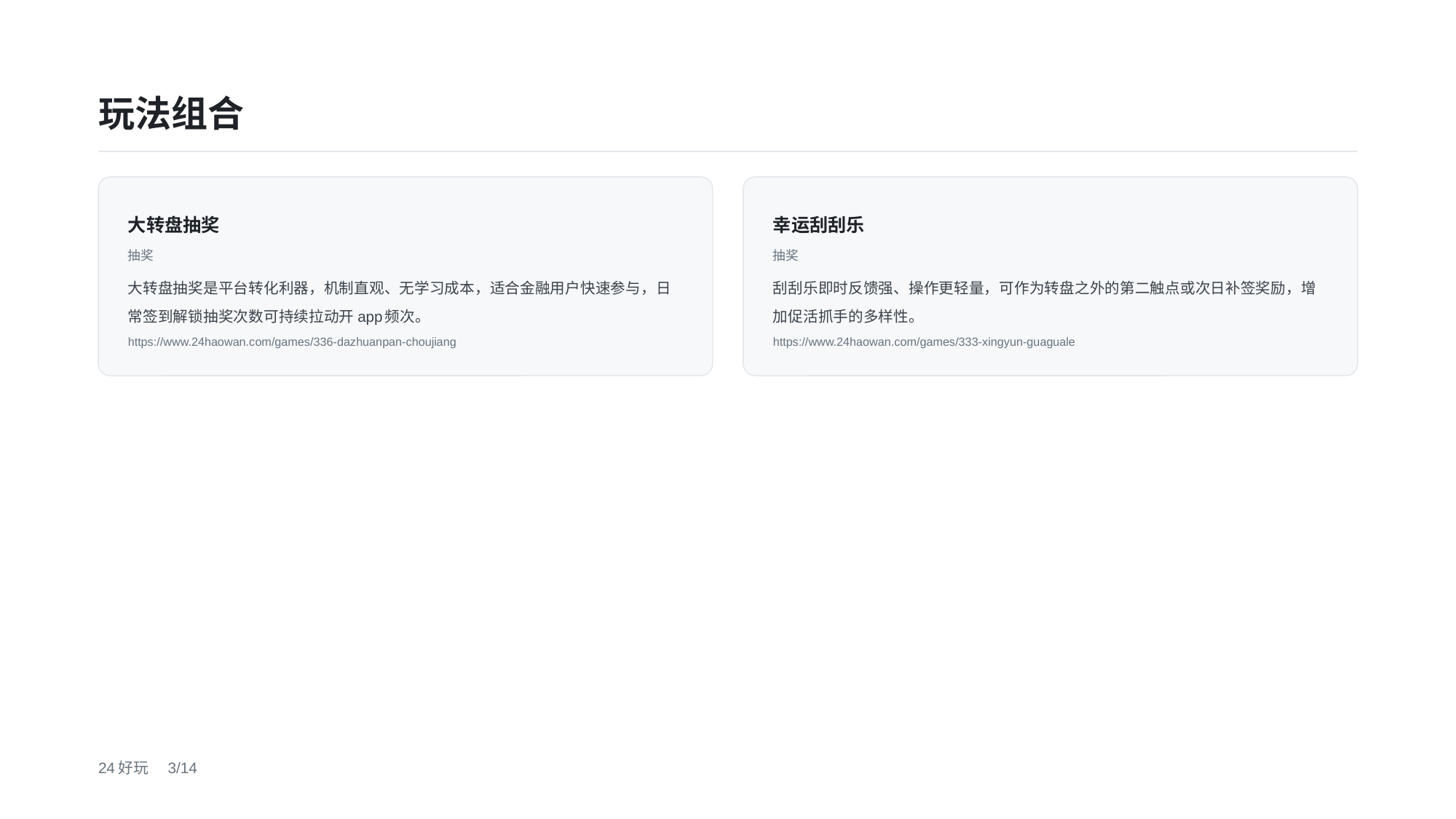

玩法组合

大转盘抽奖
抽奖
大转盘抽奖是平台转化利器，机制直观、无学习成本，适合金融用户快速参与，日常签到解锁抽奖次数可持续拉动开app频次。
https://www.24haowan.com/games/336-dazhuanpan-choujiang
幸运刮刮乐
抽奖
刮刮乐即时反馈强、操作更轻量，可作为转盘之外的第二触点或次日补签奖励，增加促活抓手的多样性。
https://www.24haowan.com/games/333-xingyun-guaguale
24好玩　3/14